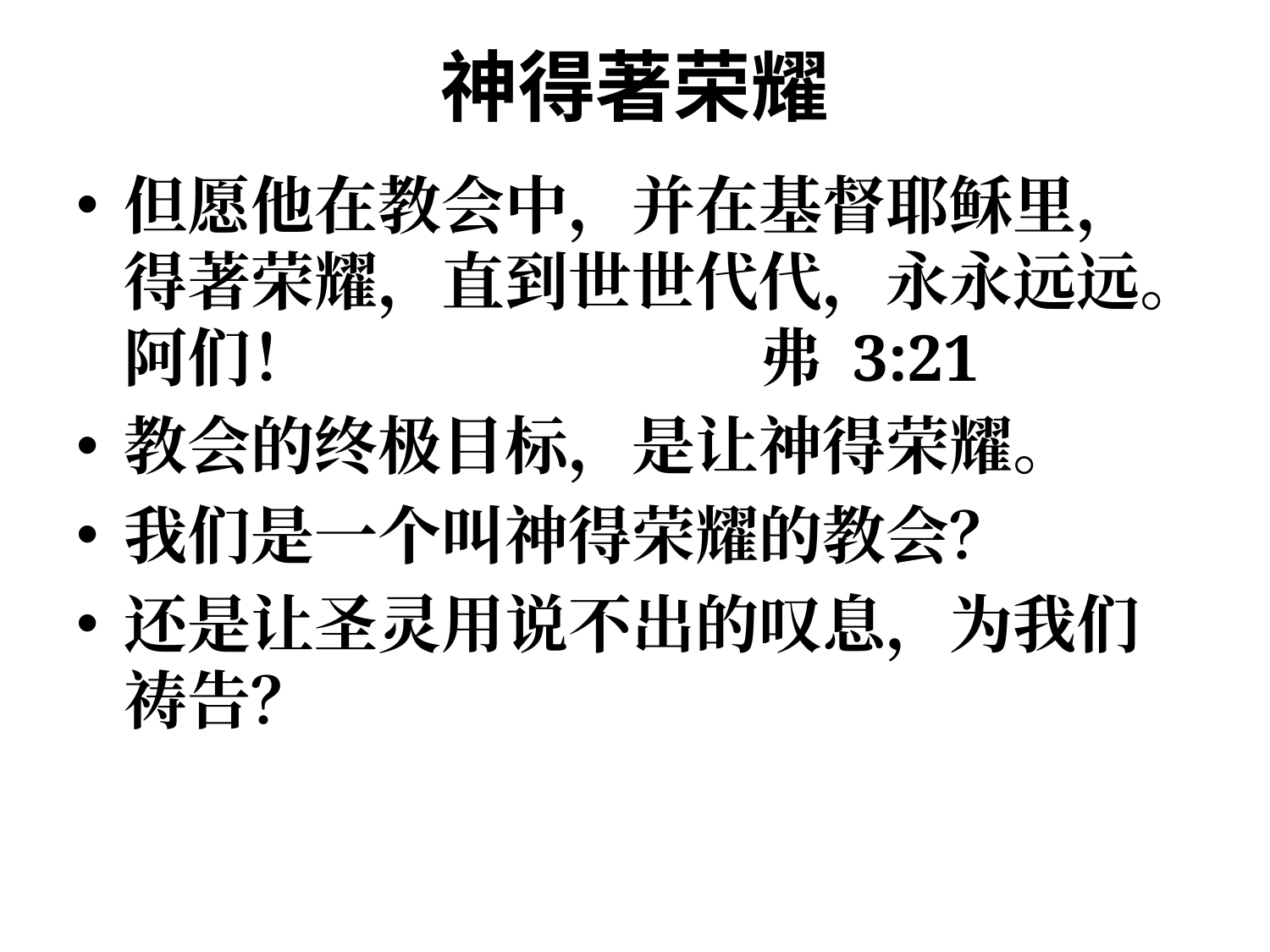

# 神得著荣耀
但愿他在教会中，并在基督耶稣里，得著荣耀，直到世世代代，永永远远。阿们！				弗 3:21
教会的终极目标，是让神得荣耀。
我们是一个叫神得荣耀的教会？
还是让圣灵用说不出的叹息，为我们祷告？